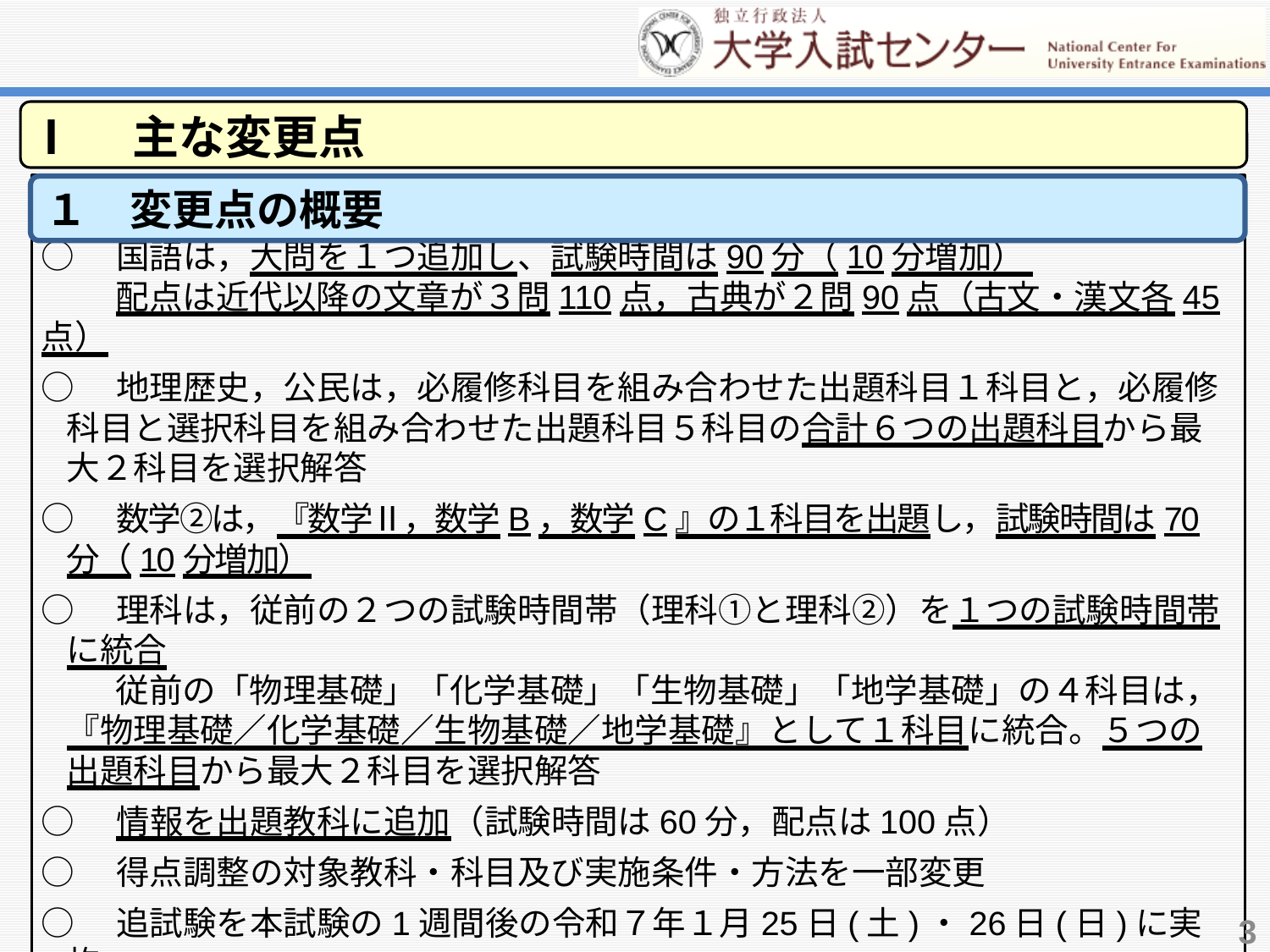

Ⅰ　主な変更点
１　変更点の概要
○　出題教科・科目や出題方法等が新指導要領に対応
○　国語は，大問を１つ追加し、試験時間は90分（10分増加）
　　 配点は近代以降の文章が３問110点，古典が２問90点（古文・漢文各45点）
○　地理歴史，公民は，必履修科目を組み合わせた出題科目１科目と，必履修科目と選択科目を組み合わせた出題科目５科目の合計６つの出題科目から最大２科目を選択解答
○　数学②は，『数学Ⅱ，数学B，数学C』の１科目を出題し，試験時間は70分（10分増加）
○　理科は，従前の２つの試験時間帯（理科①と理科②）を１つの試験時間帯に統合
　　 従前の「物理基礎」「化学基礎」「生物基礎」「地学基礎」の４科目は，『物理基礎／化学基礎／生物基礎／地学基礎』として１科目に統合。５つの出題科目から最大２科目を選択解答
○　情報を出題教科に追加（試験時間は60分，配点は100点）
○　得点調整の対象教科・科目及び実施条件・方法を一部変更
○　追試験を本試験の1週間後の令和７年１月25日(土)・26日(日)に実施

3